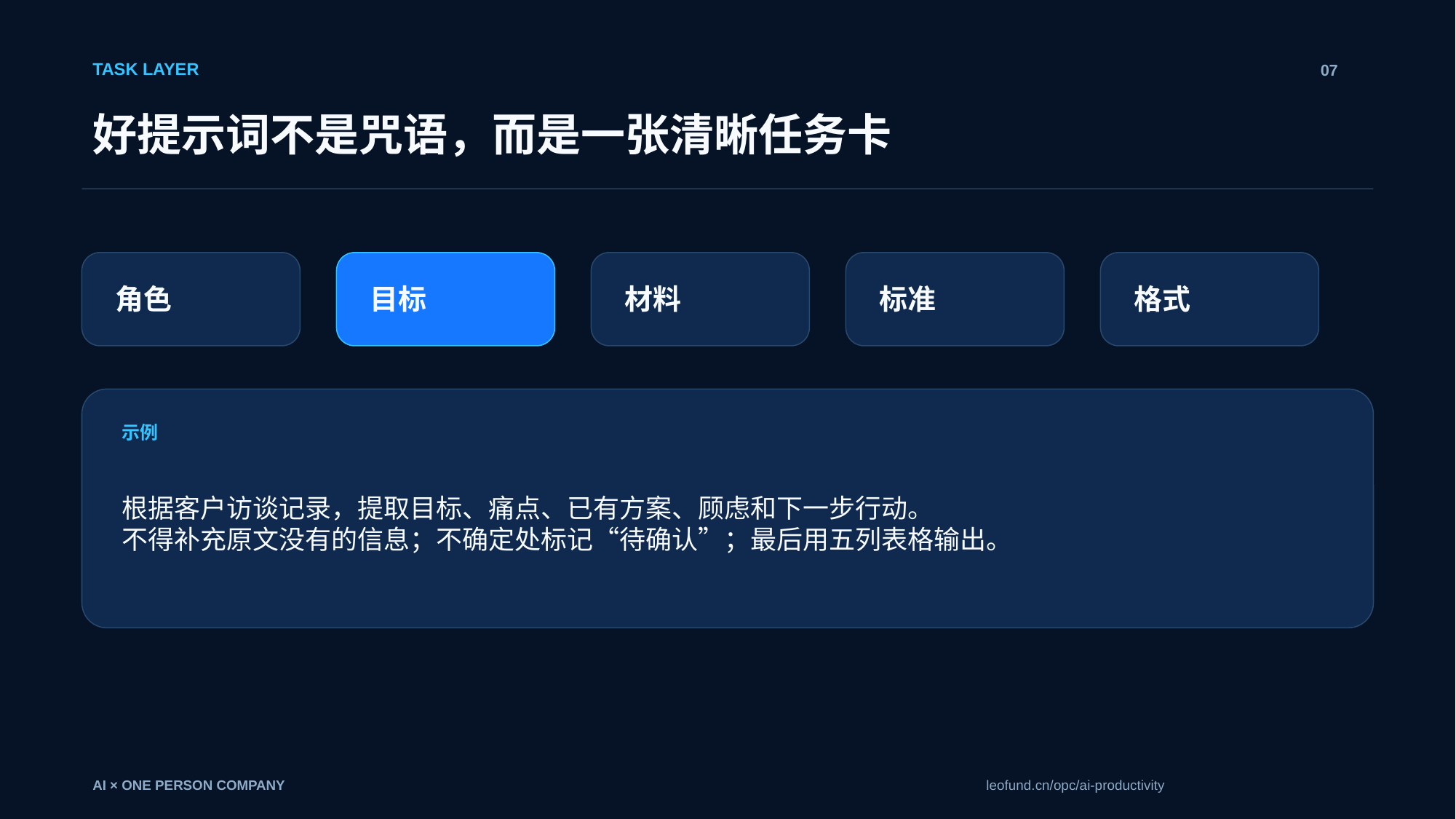

TASK LAYER
07
好提示词不是咒语，而是一张清晰任务卡

角色
目标
材料
标准
格式

示例
根据客户访谈记录，提取目标、痛点、已有方案、顾虑和下一步行动。
不得补充原文没有的信息；不确定处标记“待确认”；最后用五列表格输出。
AI × ONE PERSON COMPANY
leofund.cn/opc/ai-productivity